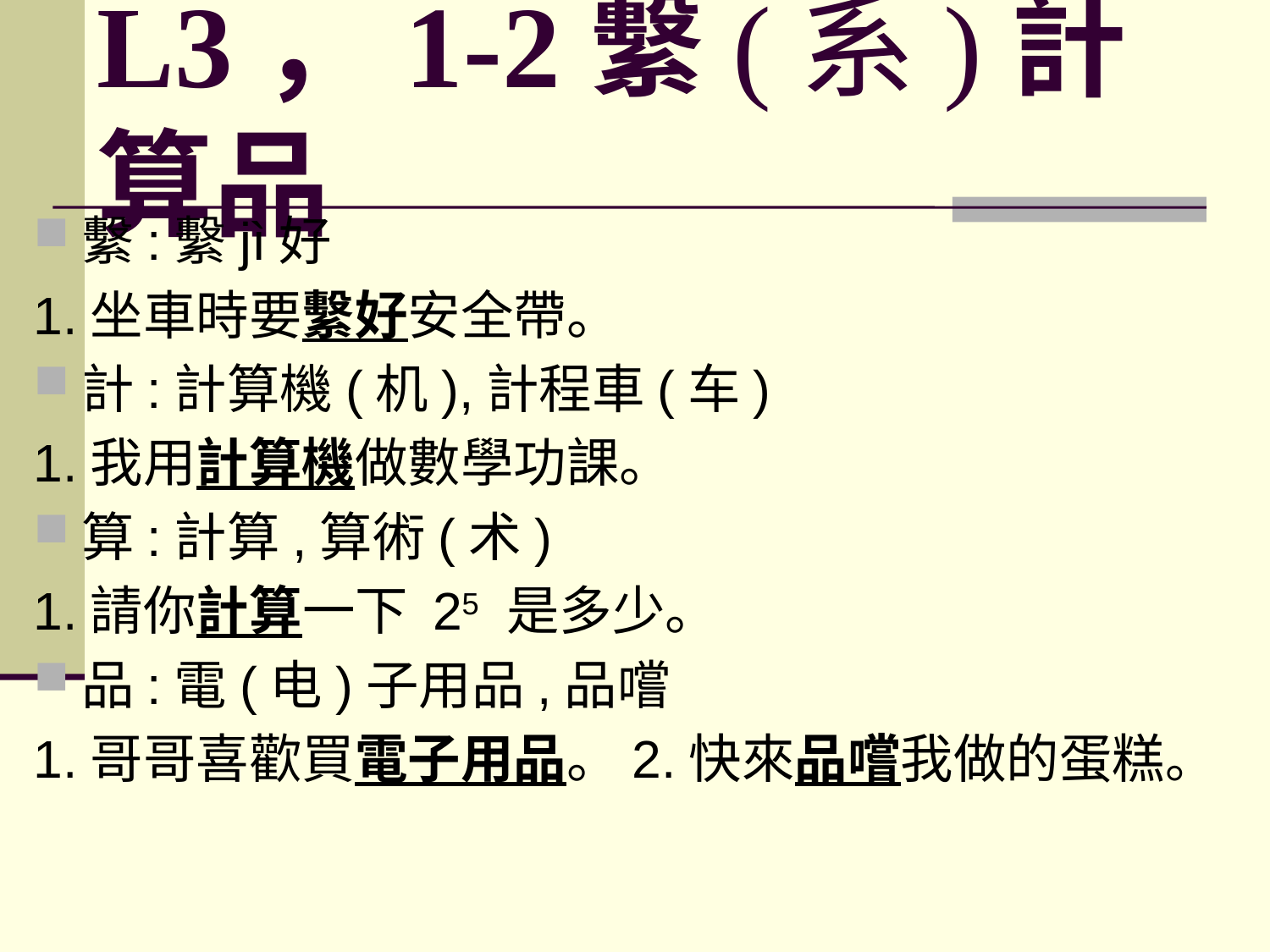

# L3，1-2繫(系)計算品
繫:繫jì好
1.坐車時要繫好安全帶。
計:計算機(机),計程車(车)
1.我用計算機做數學功課。
算:計算,算術(术)
1.請你計算一下 25 是多少。
品:電(电)子用品,品嚐
1.哥哥喜歡買電子用品。2.快來品嚐我做的蛋糕。